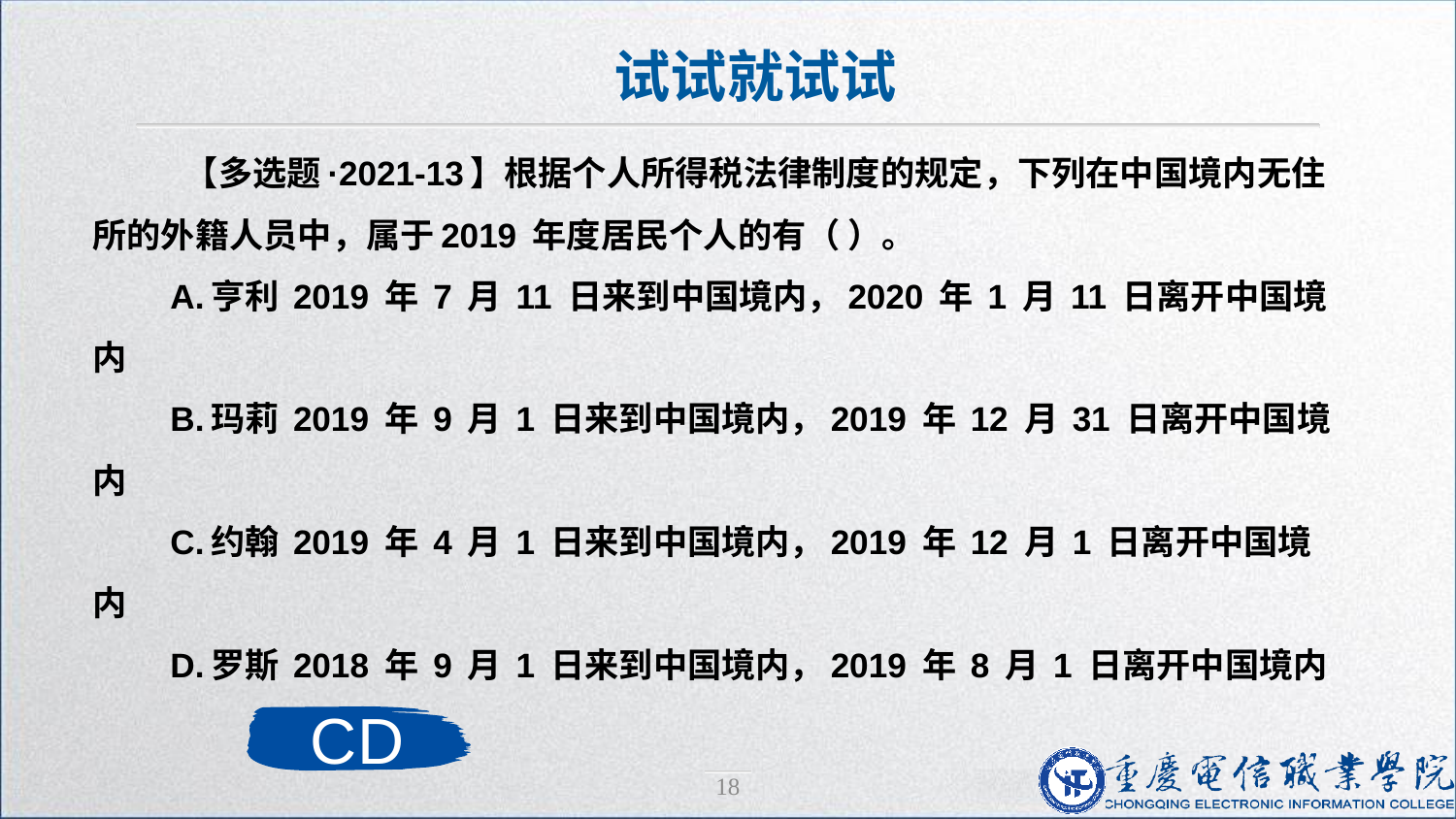

试试就试试
 【多选题·2021-13】根据个人所得税法律制度的规定，下列在中国境内无住所的外籍人员中，属于2019 年度居民个人的有（ ）。
A.亨利 2019 年 7 月 11 日来到中国境内，2020 年 1 月 11 日离开中国境内
B.玛莉 2019 年 9 月 1 日来到中国境内，2019 年 12 月 31 日离开中国境内
C.约翰 2019 年 4 月 1 日来到中国境内，2019 年 12 月 1 日离开中国境内
D.罗斯 2018 年 9 月 1 日来到中国境内，2019 年 8 月 1 日离开中国境内
CD

18